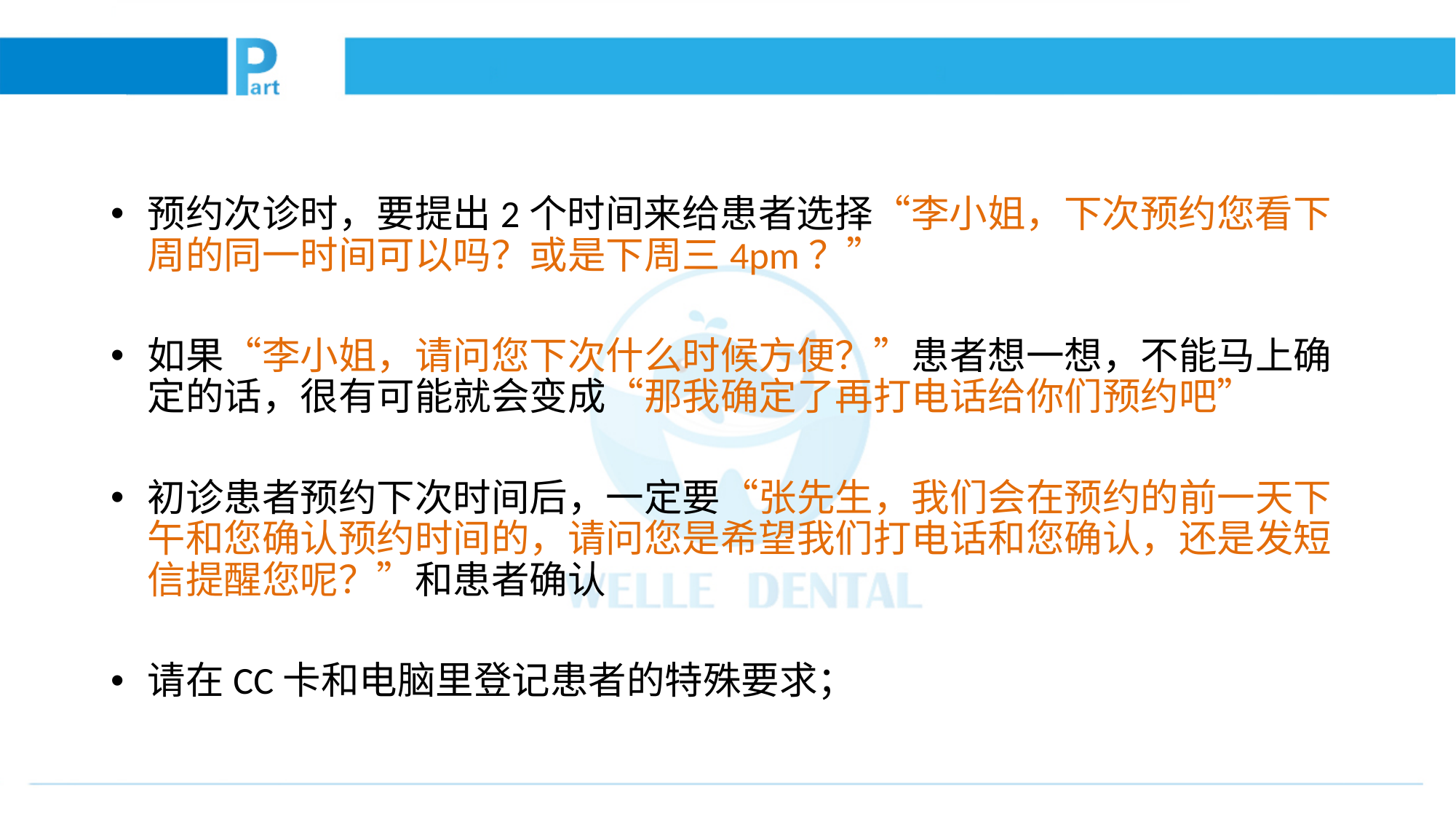

预约次诊时，要提出2个时间来给患者选择“李小姐，下次预约您看下周的同一时间可以吗？或是下周三4pm？”

如果“李小姐，请问您下次什么时候方便？”患者想一想，不能马上确定的话，很有可能就会变成“那我确定了再打电话给你们预约吧”

初诊患者预约下次时间后，一定要“张先生，我们会在预约的前一天下午和您确认预约时间的，请问您是希望我们打电话和您确认，还是发短信提醒您呢？”和患者确认

请在CC卡和电脑里登记患者的特殊要求；